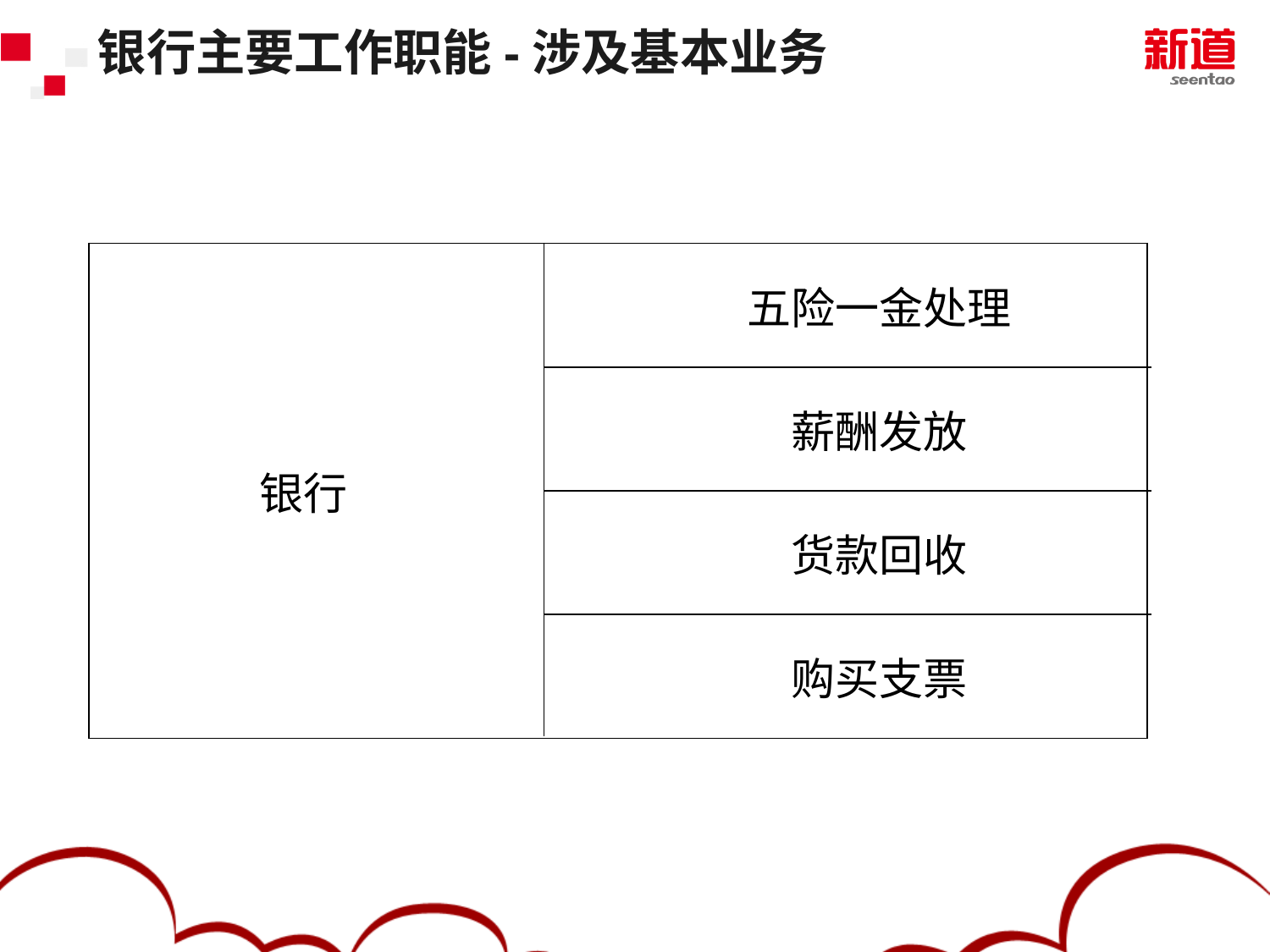

# 银行主要工作职能-涉及基本业务
| 银行 |  | 五险一金处理 |
| --- | --- | --- |
|  |  | 薪酬发放 |
|  |  | 货款回收 |
|  |  | 购买支票 |
|  |
| --- |